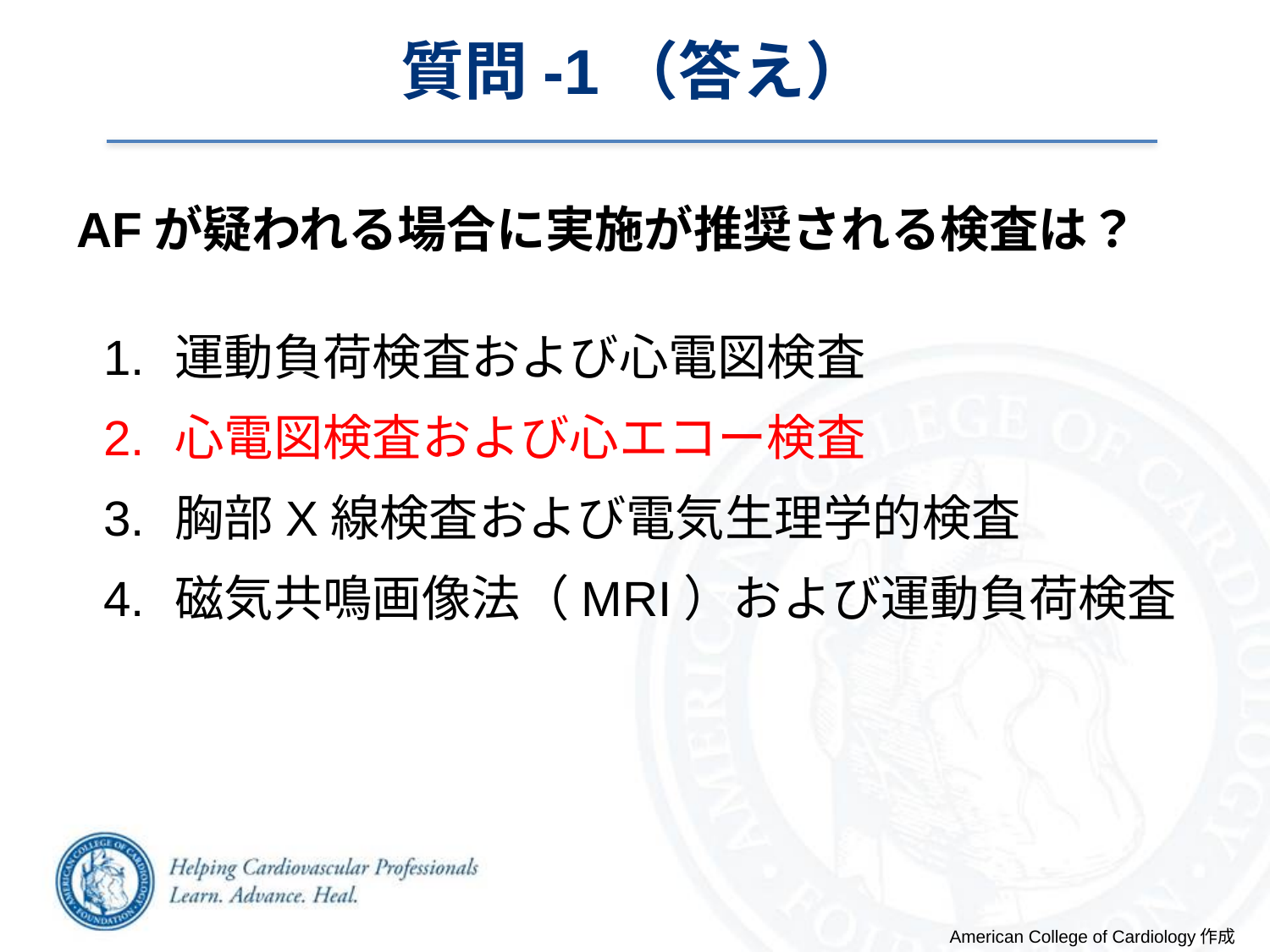

質問-1（答え）
AFが疑われる場合に実施が推奨される検査は？

運動負荷検査および心電図検査
心電図検査および心エコー検査
胸部X線検査および電気生理学的検査
磁気共鳴画像法（MRI）および運動負荷検査
American College of Cardiology作成